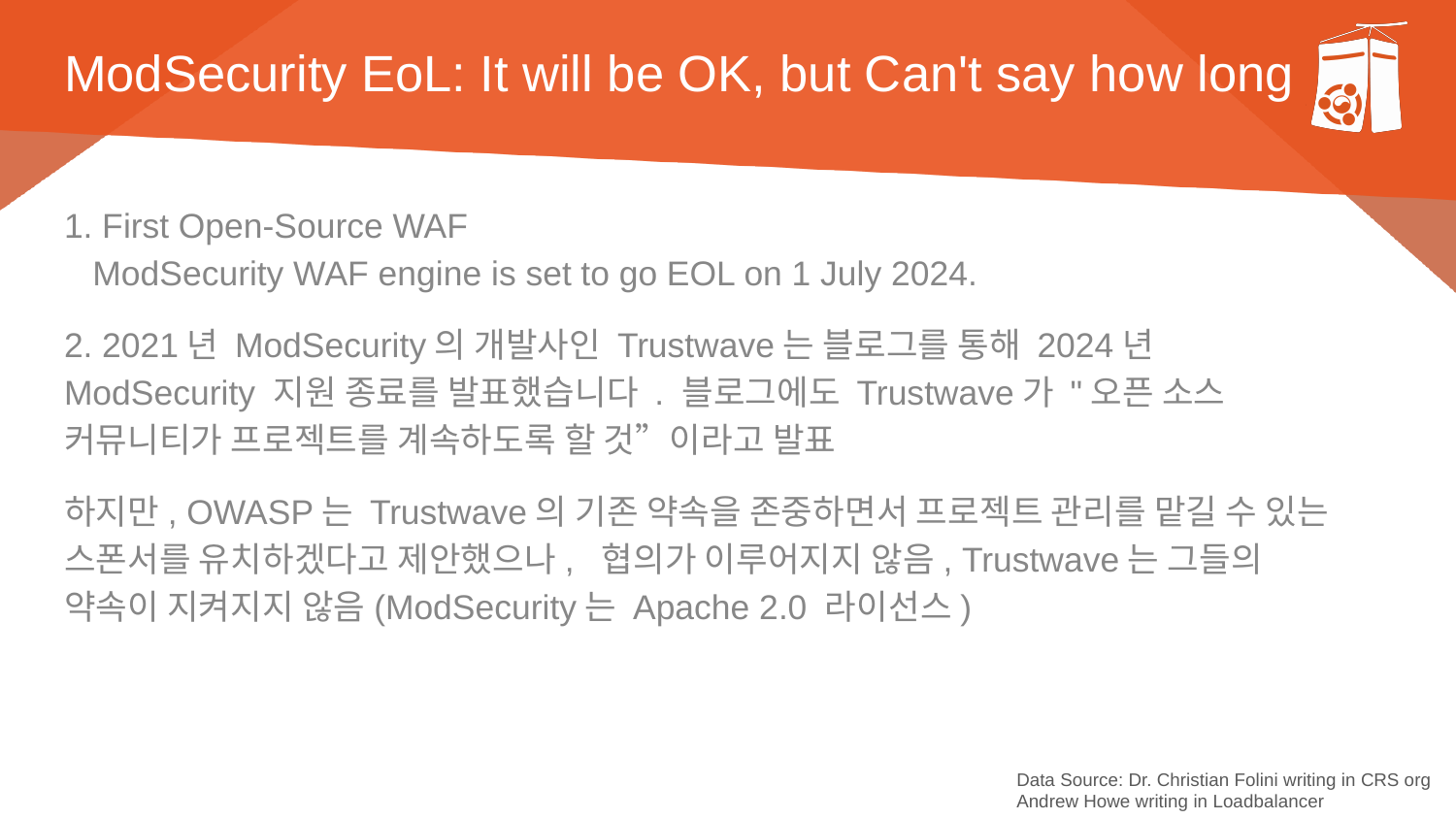

# ModSecurity EoL: It will be OK, but Can't say how long
1. First Open-Source WAF
   ModSecurity WAF engine is set to go EOL on 1 July 2024.
2. 2021년 ModSecurity의 개발사인 Trustwave는 블로그를 통해 2024년 ModSecurity 지원 종료를 발표했습니다 . 블로그에도 Trustwave가 "오픈 소스 커뮤니티가 프로젝트를 계속하도록 할 것”이라고 발표
하지만, OWASP는 Trustwave의 기존 약속을 존중하면서 프로젝트 관리를 맡길 수 있는 스폰서를 유치하겠다고 제안했으나,  협의가 이루어지지 않음, Trustwave는 그들의 약속이 지켜지지 않음(ModSecurity는 Apache 2.0 라이선스)
Data Source: Dr. Christian Folini writing in CRS org
Andrew Howe writing in Loadbalancer